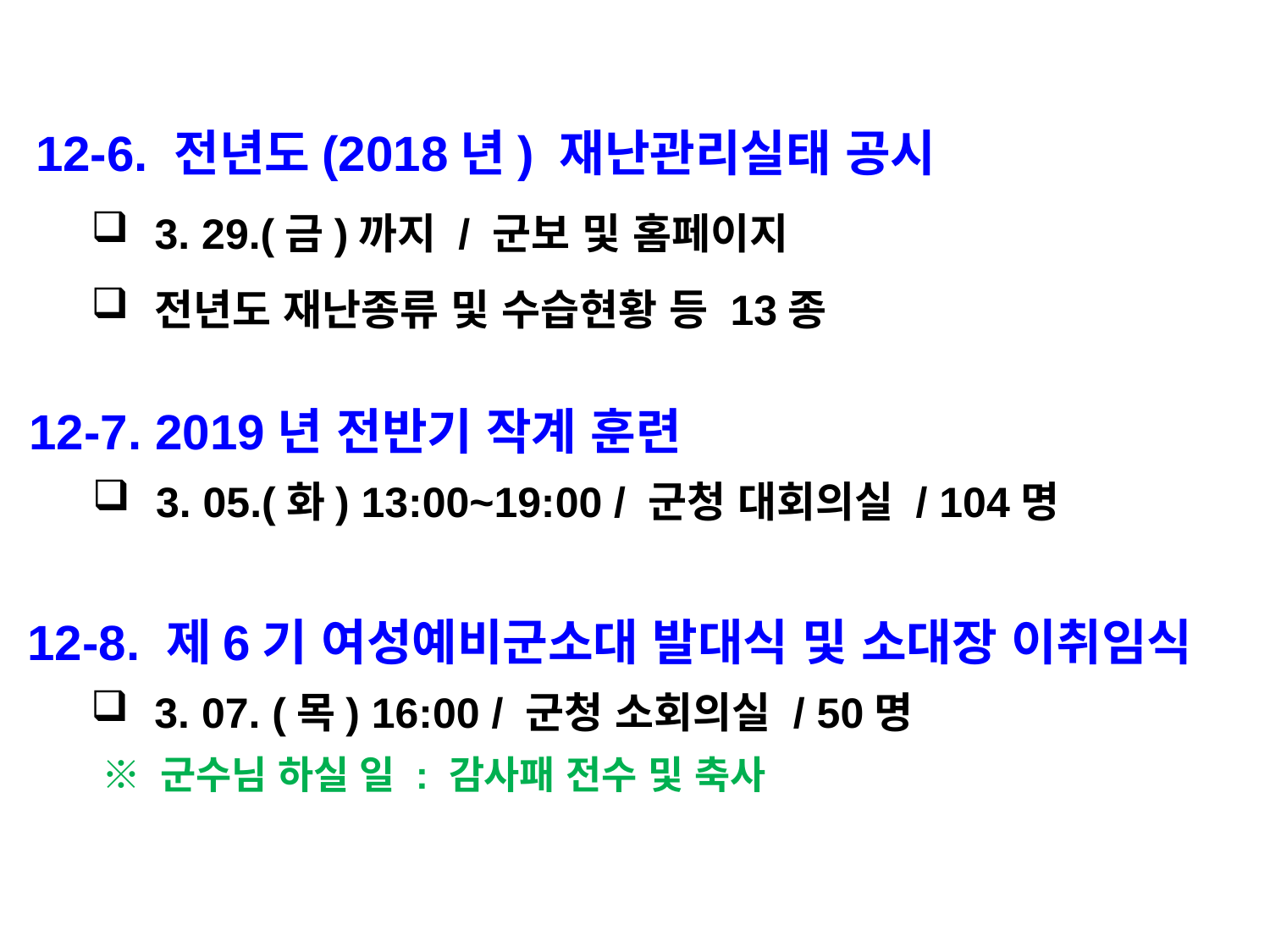

12-6. 전년도(2018년) 재난관리실태 공시
3. 29.(금)까지 / 군보 및 홈페이지
전년도 재난종류 및 수습현황 등 13종
12-7. 2019년 전반기 작계 훈련
3. 05.(화) 13:00~19:00 / 군청 대회의실 / 104명
12-8. 제6기 여성예비군소대 발대식 및 소대장 이취임식
3. 07. (목) 16:00 / 군청 소회의실 / 50명
 ※ 군수님 하실 일 : 감사패 전수 및 축사